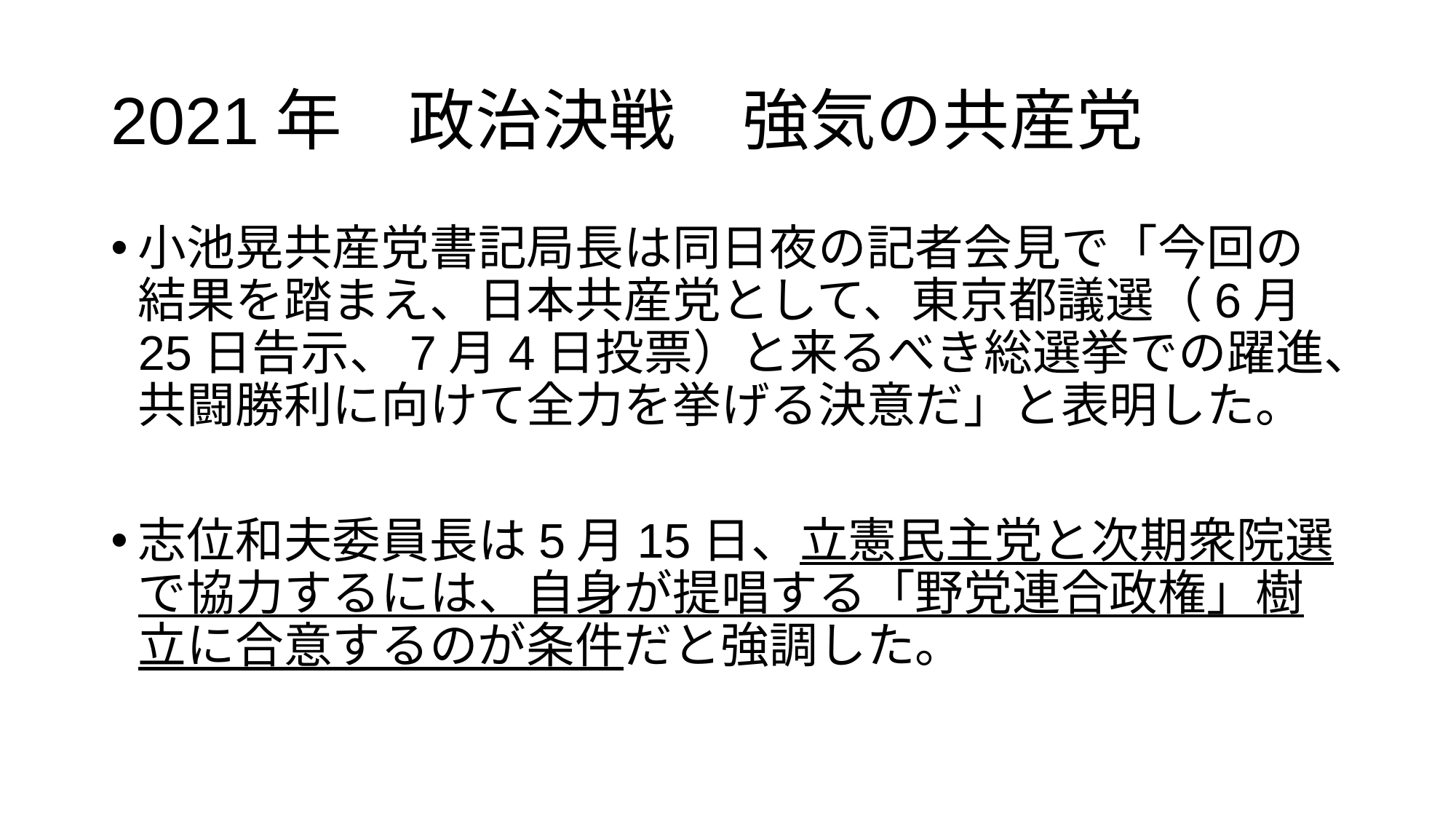

# 2021年　政治決戦　強気の共産党
小池晃共産党書記局長は同日夜の記者会見で「今回の結果を踏まえ、日本共産党として、東京都議選（6月25日告示、7月4日投票）と来るべき総選挙での躍進、共闘勝利に向けて全力を挙げる決意だ」と表明した。

志位和夫委員長は5月15日、立憲民主党と次期衆院選で協力するには、自身が提唱する「野党連合政権」樹立に合意するのが条件だと強調した。